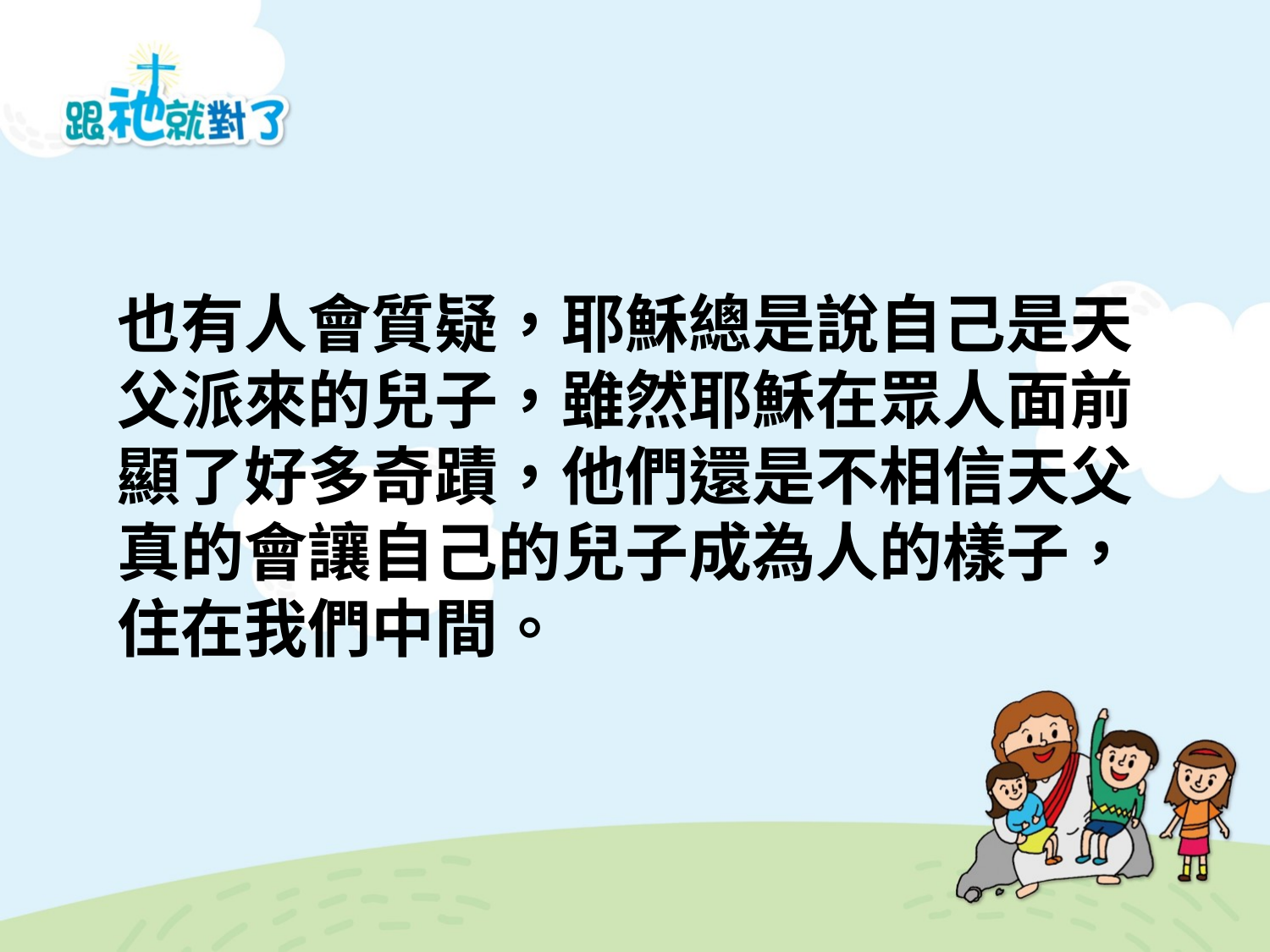

也有人會質疑，耶穌總是說自己是天父派來的兒子，雖然耶穌在眾人面前顯了好多奇蹟，他們還是不相信天父真的會讓自己的兒子成為人的樣子，住在我們中間。